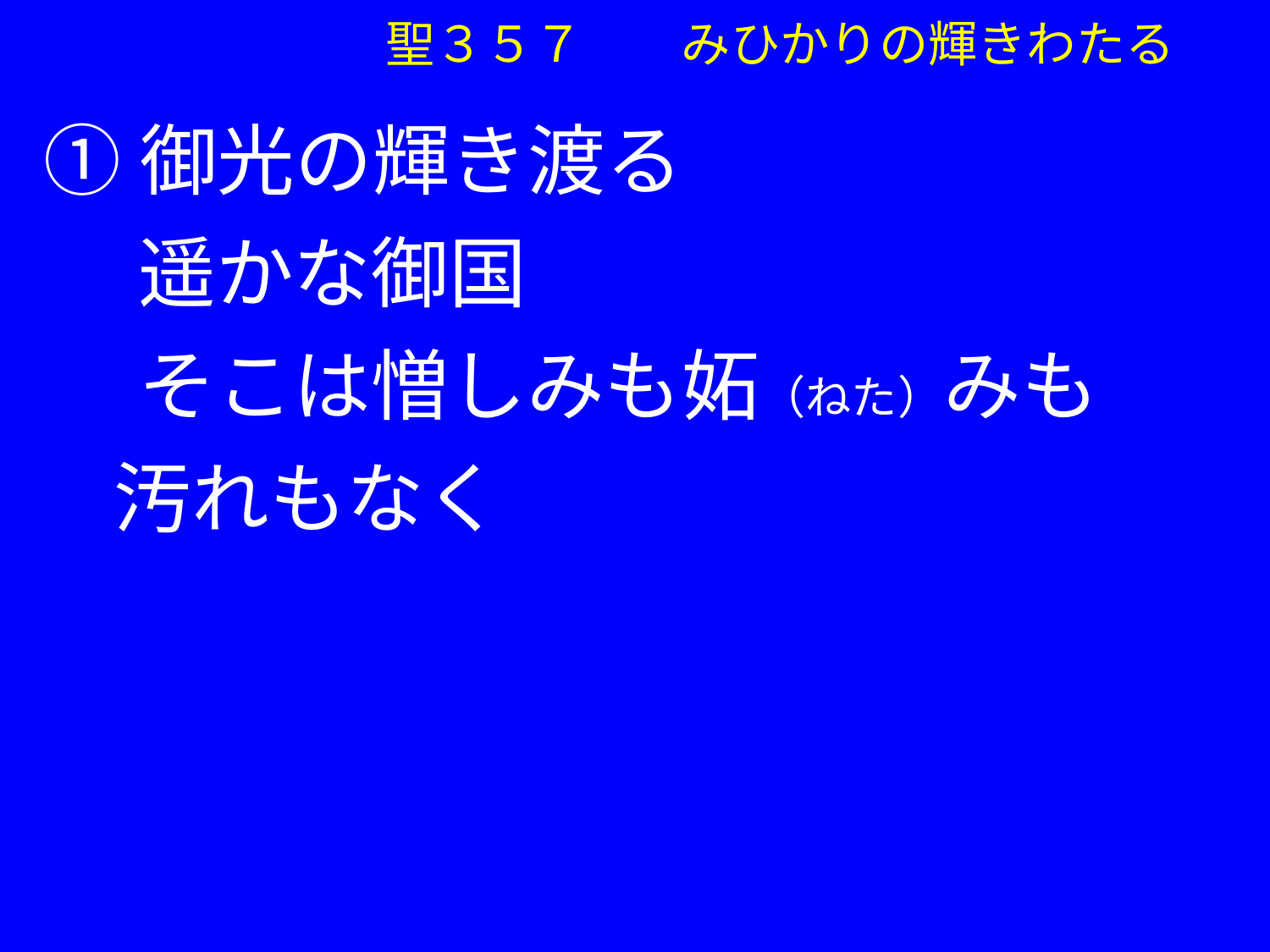

①御光の輝き渡る
　 遥かな御国
　 そこは憎しみも妬（ねた）みも
   汚れもなく
聖３５７　　みひかりの輝きわたる